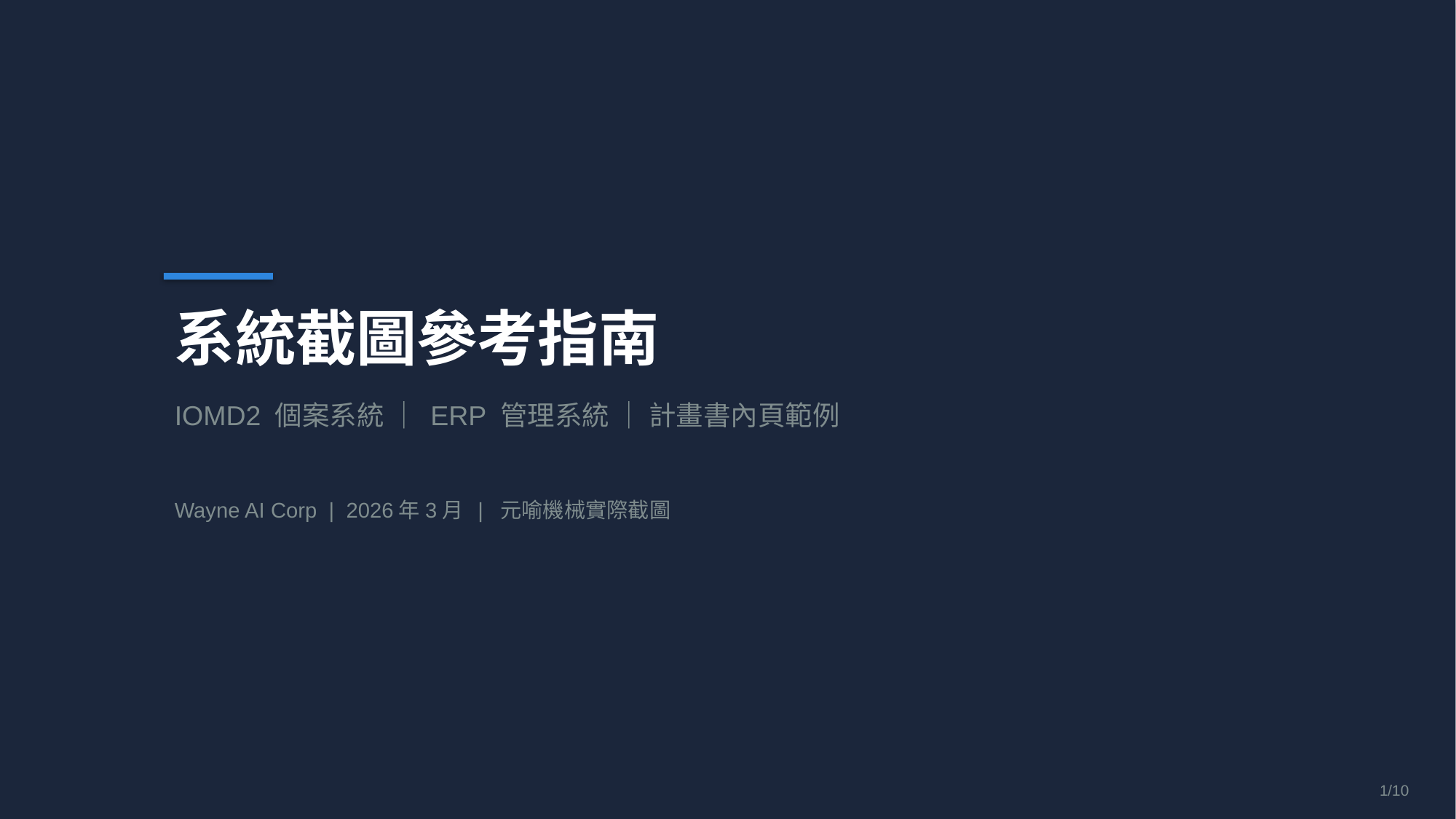

系統截圖參考指南
IOMD2 個案系統 ｜ ERP 管理系統 ｜ 計畫書內頁範例
Wayne AI Corp  |  2026年3月  |  元喻機械實際截圖
1/10